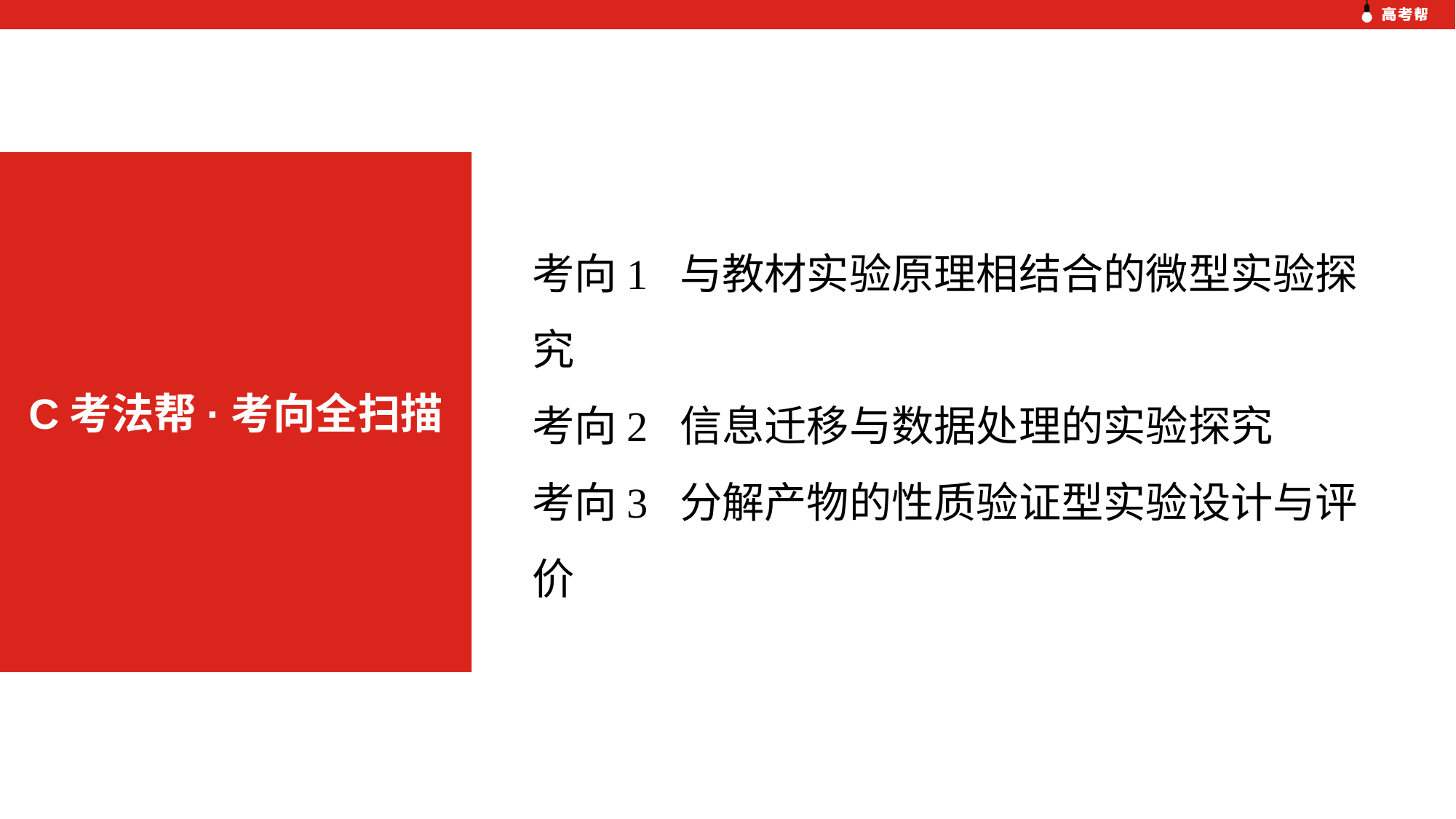

考向1  与教材实验原理相结合的微型实验探究
考向2  信息迁移与数据处理的实验探究
考向3  分解产物的性质验证型实验设计与评价
C考法帮·考向全扫描